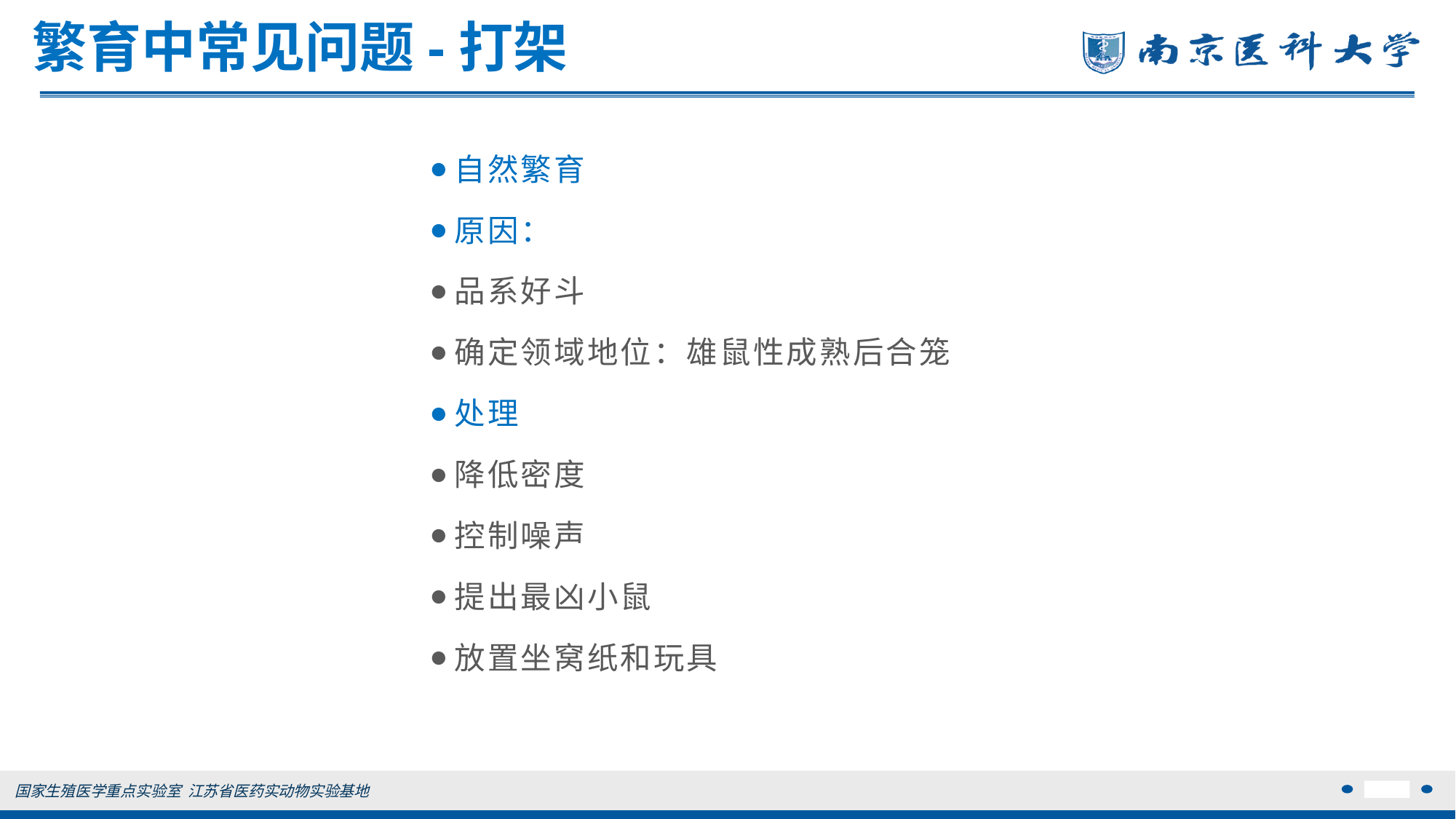

# 繁育中常见问题-打架
自然繁育
原因：
品系好斗
确定领域地位：雄鼠性成熟后合笼
处理
降低密度
控制噪声
提出最凶小鼠
放置坐窝纸和玩具